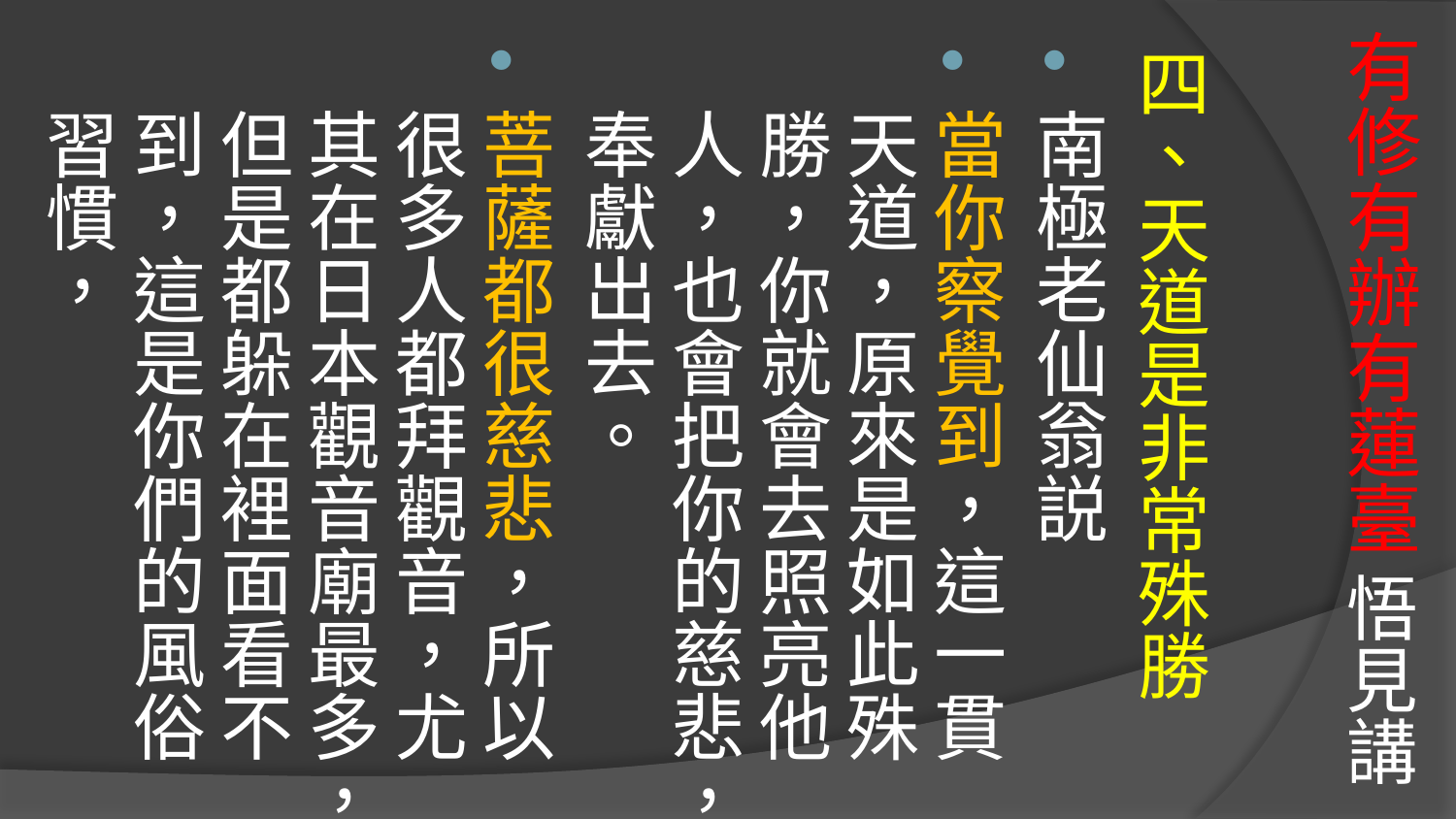

# 有修有辦有蓮臺 悟見講
四、天道是非常殊勝
南極老仙翁説
當你察覺到，這一貫天道，原來是如此殊勝，你就會去照亮他人，也會把你的慈悲，奉獻出去。
菩薩都很慈悲，所以很多人都拜觀音，尤 其在日本觀音廟最多，但是都躲在裡面看不到，這是你們的風俗習慣，